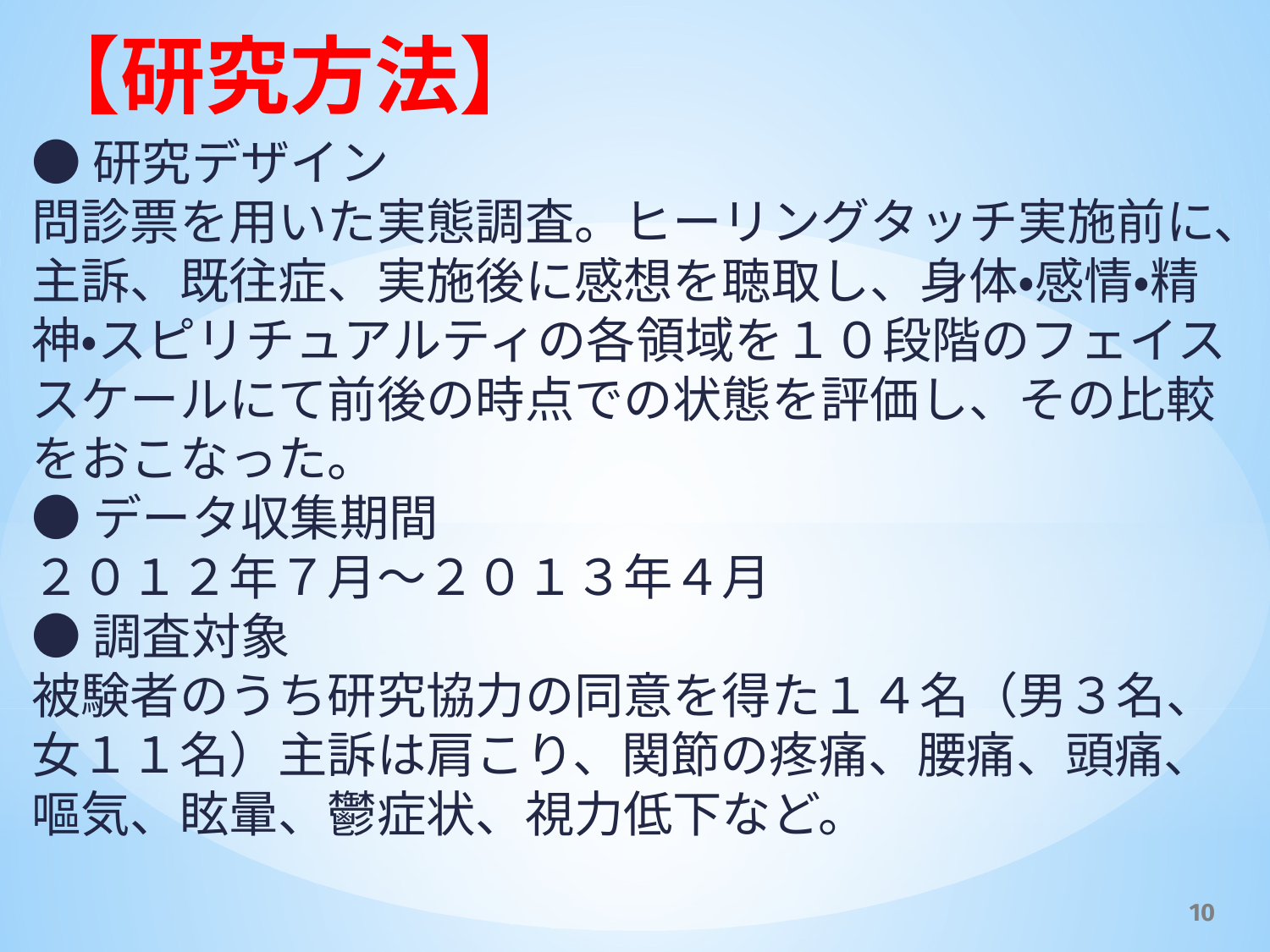

【研究方法】

●研究デザイン
問診票を用いた実態調査。ヒーリングタッチ実施前に、主訴、既往症、実施後に感想を聴取し、身体・感情・精神・スピリチュアルティの各領域を１０段階のフェイススケールにて前後の時点での状態を評価し、その比較をおこなった。
●データ収集期間
２０１２年７月～２０１３年４月
●調査対象
被験者のうち研究協力の同意を得た１４名（男３名、女１１名）主訴は肩こり、関節の疼痛、腰痛、頭痛、嘔気、眩暈、鬱症状、視力低下など。

10